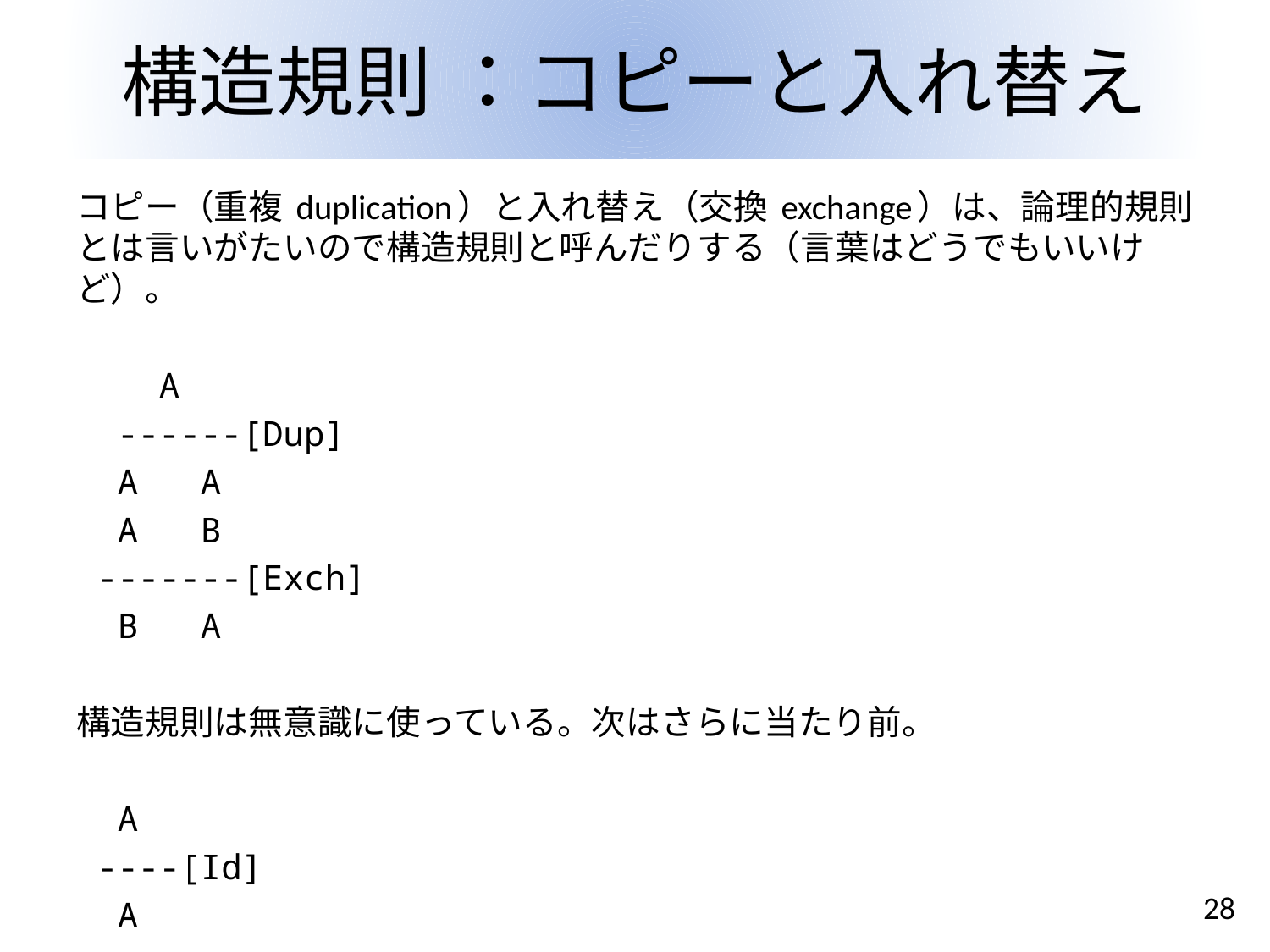

# 構造規則 ：コピーと入れ替え
コピー（重複 duplication）と入れ替え（交換 exchange）は、論理的規則とは言いがたいので構造規則と呼んだりする（言葉はどうでもいいけど）。

    A
  ------[Dup]
  A   A
  A   B
 -------[Exch]
  B   A

構造規則は無意識に使っている。次はさらに当たり前。

  A
 ----[Id]
  A

28